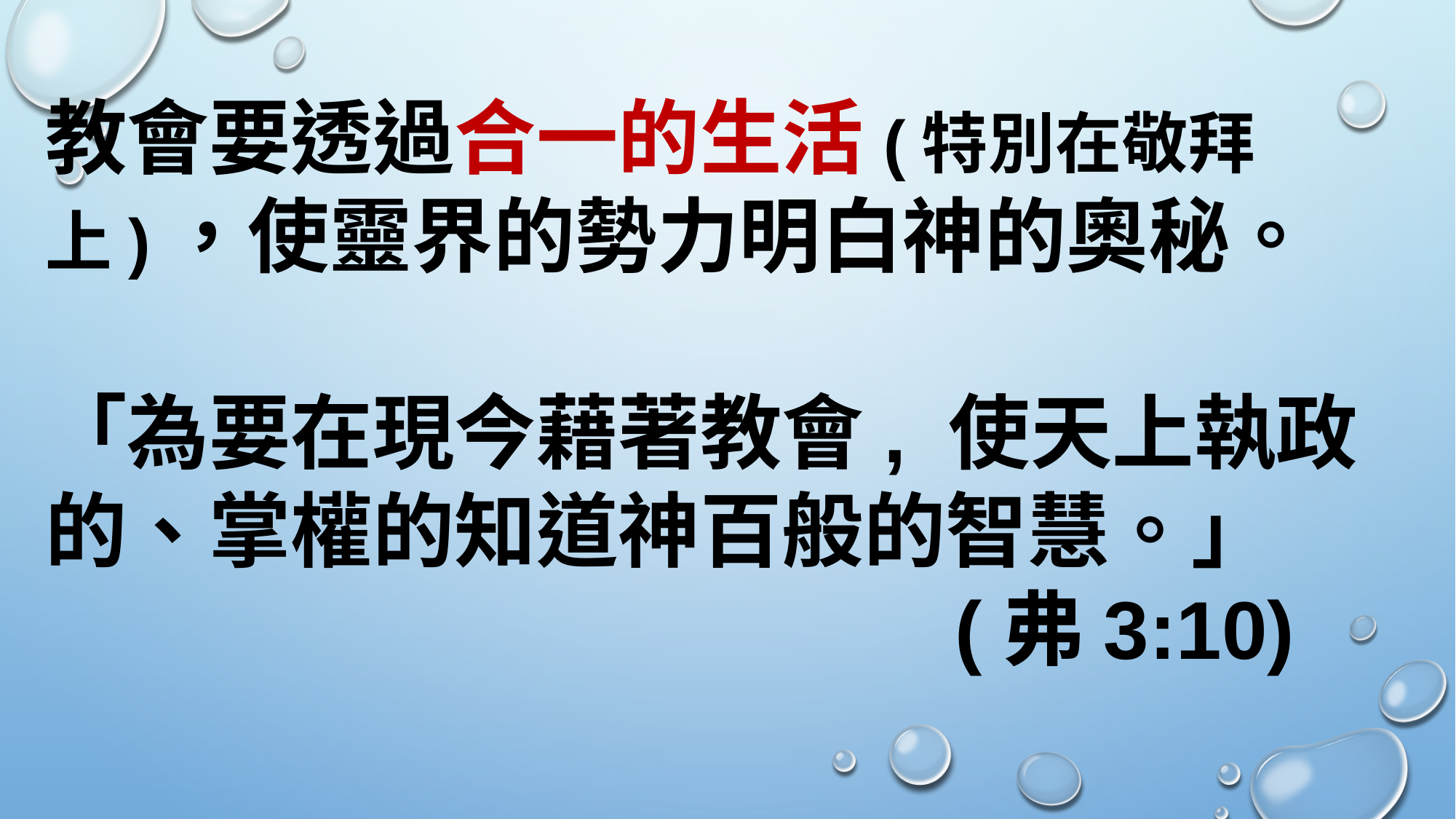

教會要透過合一的生活(特別在敬拜上)，使靈界的勢力明白神的奧秘。

「為要在現今藉著教會, 使天上執政的、掌權的知道神百般的智慧。」
(弗3:10)